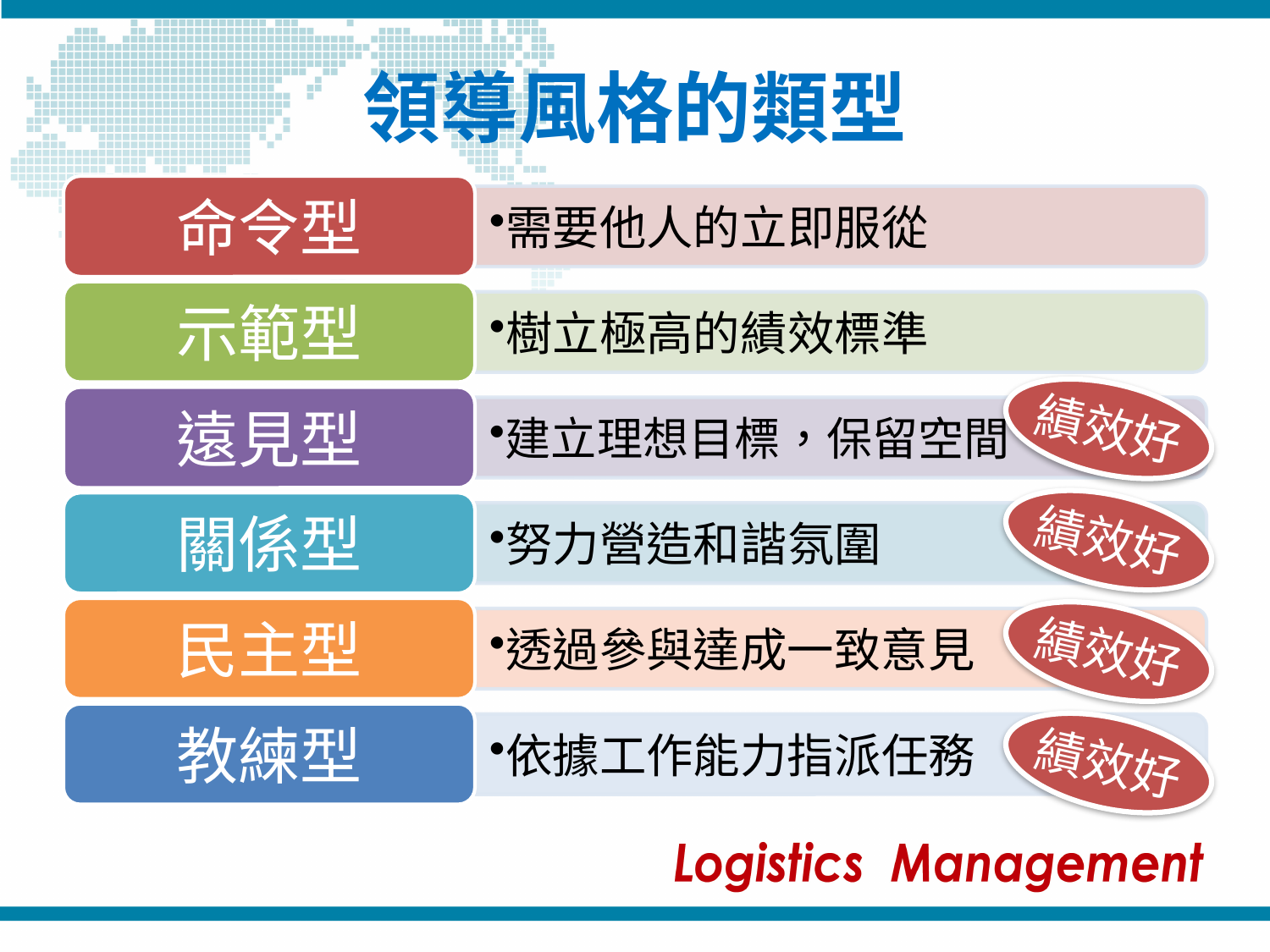

# 領導風格的類型
命令型
需要他人的立即服從
示範型
樹立極高的績效標準
遠見型
建立理想目標，保留空間
關係型
民主型
教練型
努力營造和諧氛圍
透過參與達成一致意見
依據工作能力指派任務

績效好

績效好

績效好

績效好